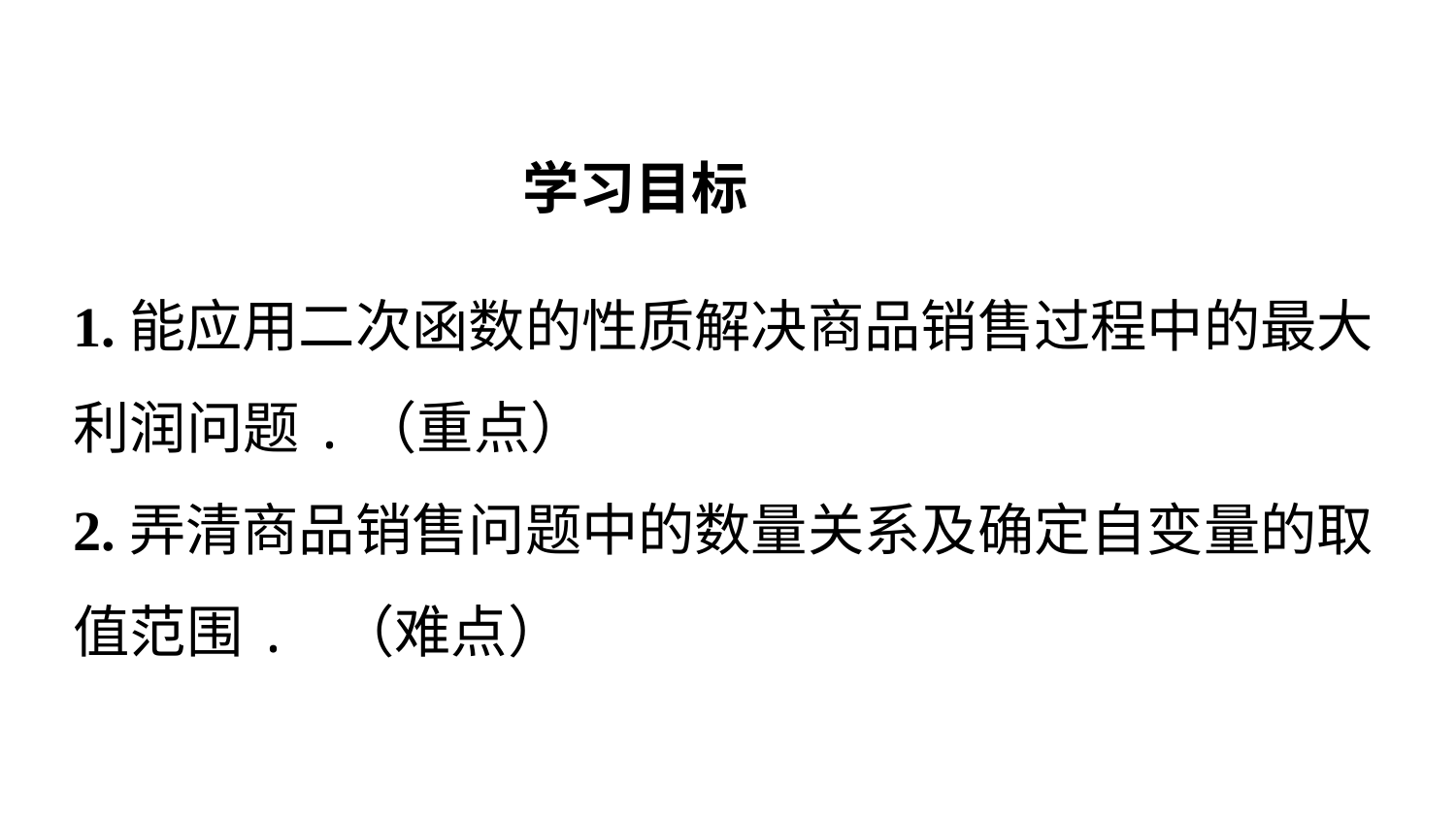

学习目标
1.能应用二次函数的性质解决商品销售过程中的最大利润问题.（重点）
2.弄清商品销售问题中的数量关系及确定自变量的取值范围. （难点）